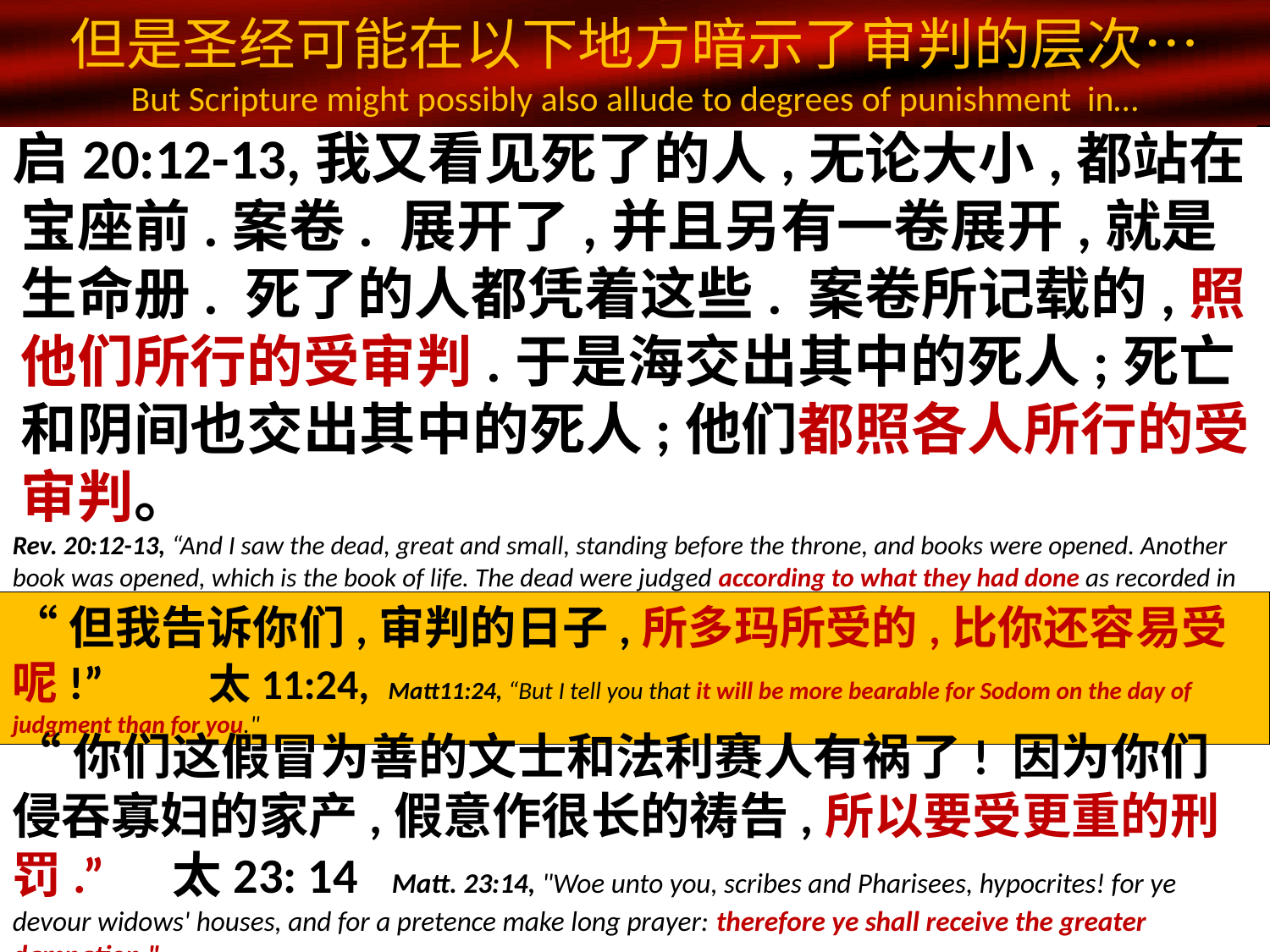

# 但是圣经可能在以下地方暗示了审判的层次… But Scripture might possibly also allude to degrees of punishment  in…
启20:12-13,我又看见死了的人,无论大小,都站在宝座前.案卷. 展开了,并且另有一卷展开,就是生命册. 死了的人都凭着这些. 案卷所记载的,照他们所行的受审判.于是海交出其中的死人;死亡和阴间也交出其中的死人;他们都照各人所行的受审判。
Rev. 20:12-13, “And I saw the dead, great and small, standing before the throne, and books were opened. Another book was opened, which is the book of life. The dead were judged according to what they had done as recorded in the books. The sea gave up the dead that were in it, and death and Hades gave up the dead that were in them, and each person was judged according to what he had done. “
“但我告诉你们,审判的日子,所多玛所受的,比你还容易受呢!”         太11:24,  Matt11:24, “But I tell you that it will be more bearable for Sodom on the day of judgment than for you."
“你们这假冒为善的文士和法利赛人有祸了! 因为你们侵吞寡妇的家产,假意作很长的祷告,所以要受更重的刑罚.”     太23: 14   Matt. 23:14, "Woe unto you, scribes and Pharisees, hypocrites! for ye devour widows' houses, and for a pretence make long prayer: therefore ye shall receive the greater damnation,"